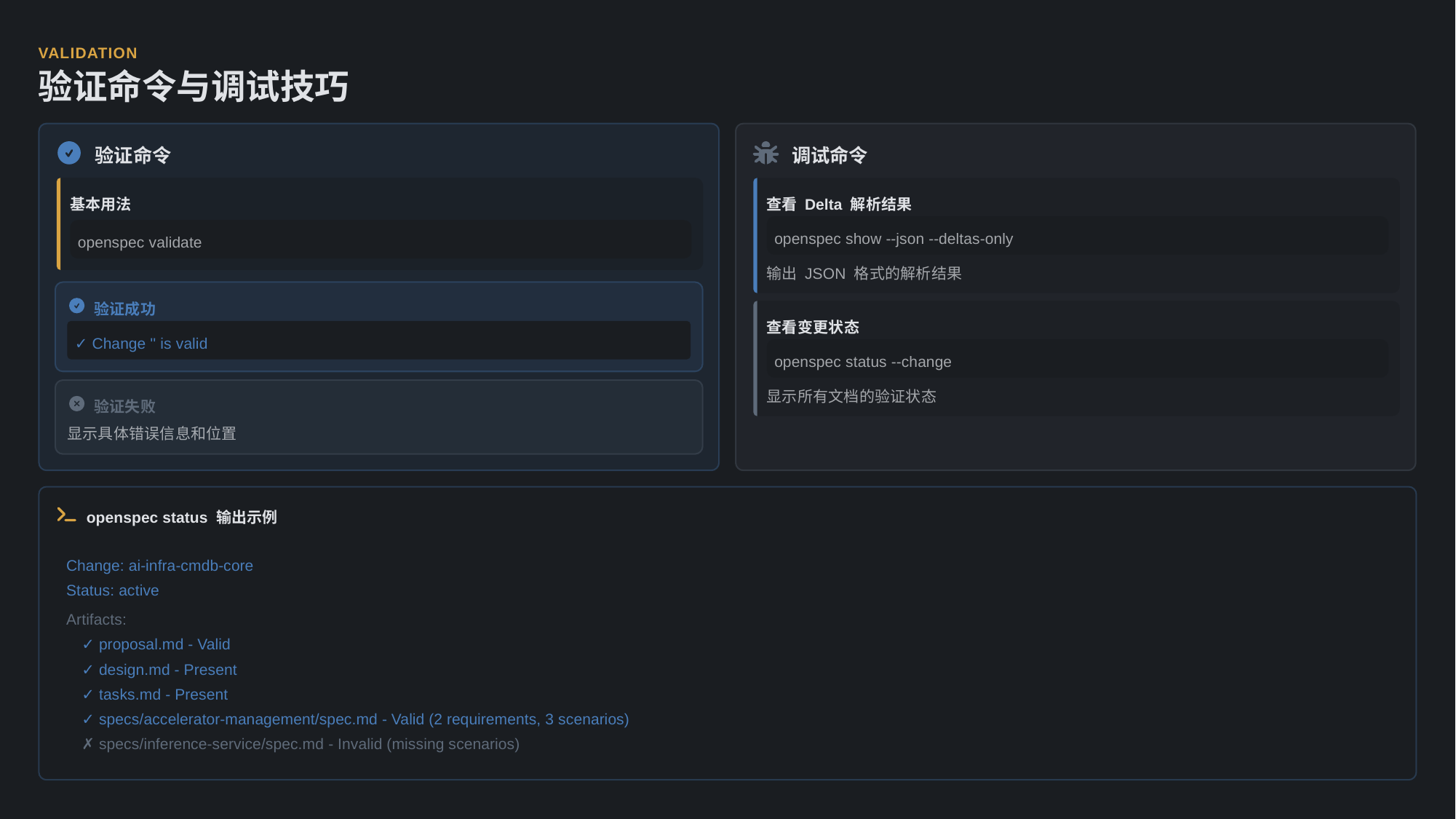

VALIDATION
验证命令与调试技巧

验证命令
调试命令

基本用法
查看 Delta 解析结果

openspec show --json --deltas-only

openspec validate
输出 JSON 格式的解析结果

验证成功

查看变更状态

✓ Change '' is valid

openspec status --change

显示所有文档的验证状态
验证失败

显示具体错误信息和位置

openspec status 输出示例

Change: ai-infra-cmdb-core
Status: active
Artifacts:
✓ proposal.md - Valid
✓ design.md - Present
✓ tasks.md - Present
✓ specs/accelerator-management/spec.md - Valid (2 requirements, 3 scenarios)
✗ specs/inference-service/spec.md - Invalid (missing scenarios)